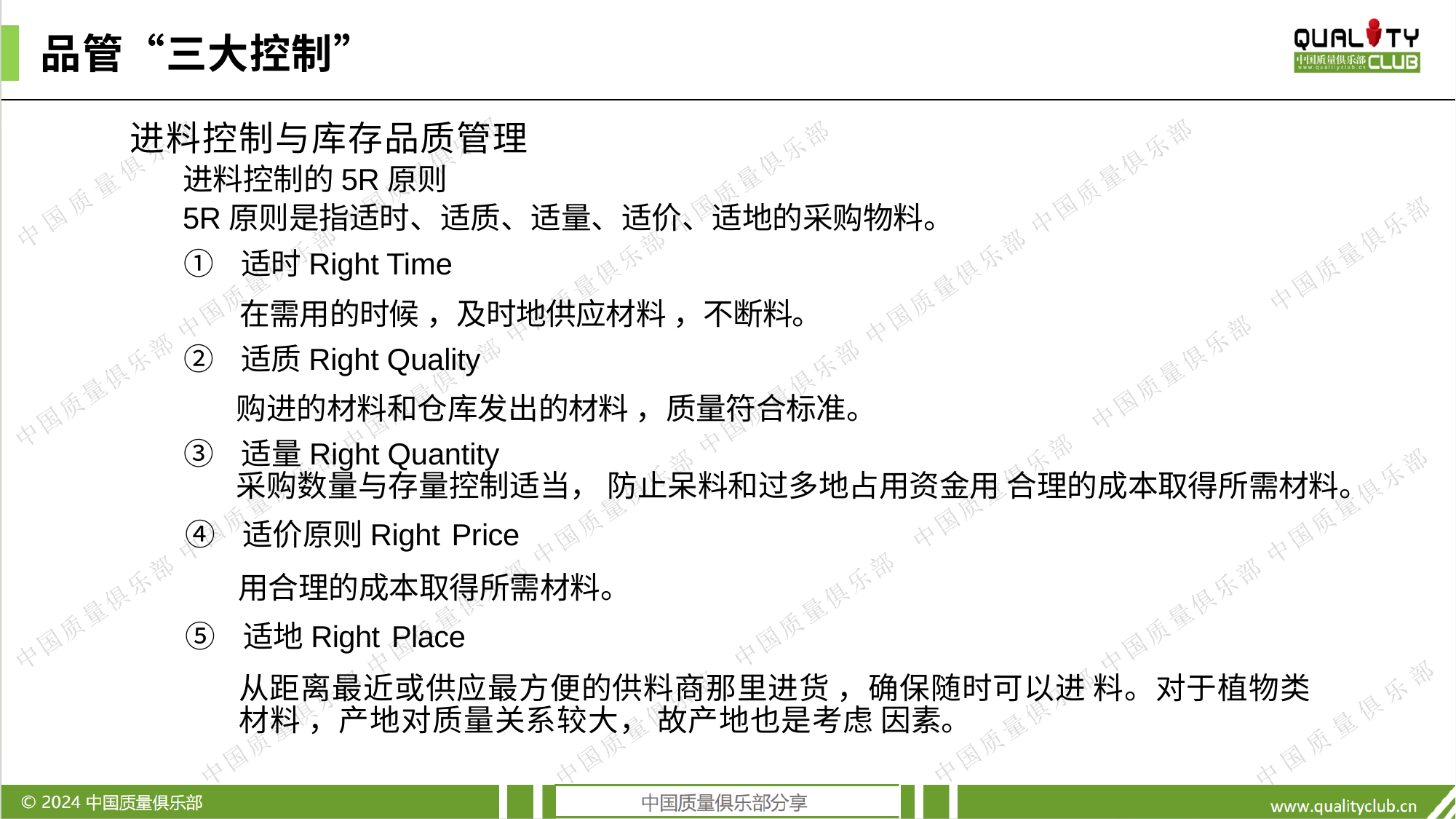

品管“三大控制”
进料控制与库存品质管理
进料控制的5R原则
5R原则是指适时、适质、适量、适价、适地的采购物料。
①  适时Right Time
在需用的时候 ，及时地供应材料 ，不断料。
②  适质Right Quality
购进的材料和仓库发出的材料 ，质量符合标准。
③  适量Right Quantity
采购数量与存量控制适当， 防止呆料和过多地占用资金用 合理的成本取得所需材料。
④  适价原则Right Price
用合理的成本取得所需材料。
⑤  适地Right Place

从距离最近或供应最方便的供料商那里进货 ，确保随时可以进 料。对于植物类材料 ，产地对质量关系较大， 故产地也是考虑 因素。